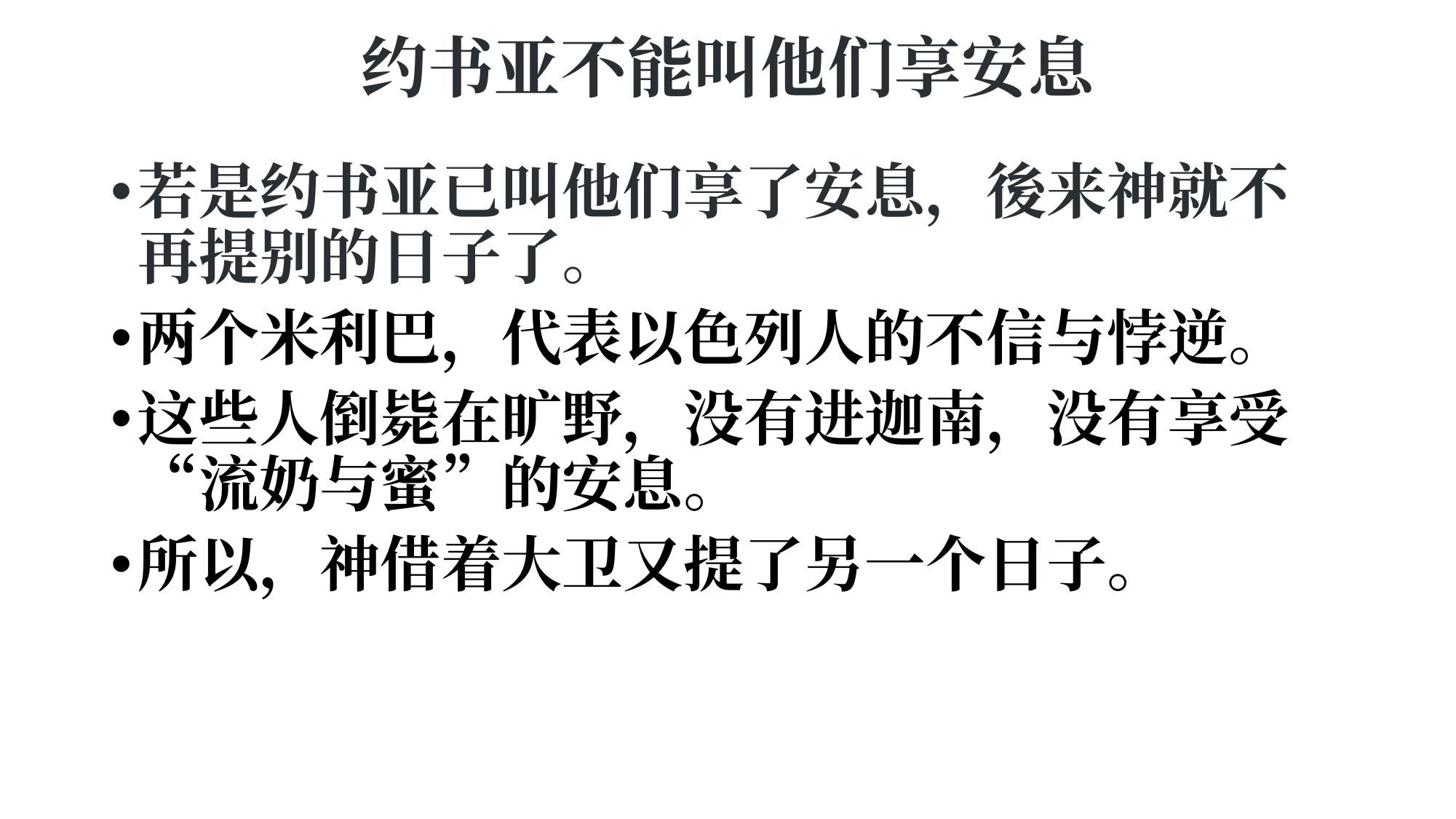

# 约书亚不能叫他们享安息
若是约书亚已叫他们享了安息，後来神就不再提别的日子了。
两个米利巴，代表以色列人的不信与悖逆。
这些人倒毙在旷野，没有进迦南，没有享受“流奶与蜜”的安息。
所以，神借着大卫又提了另一个日子。